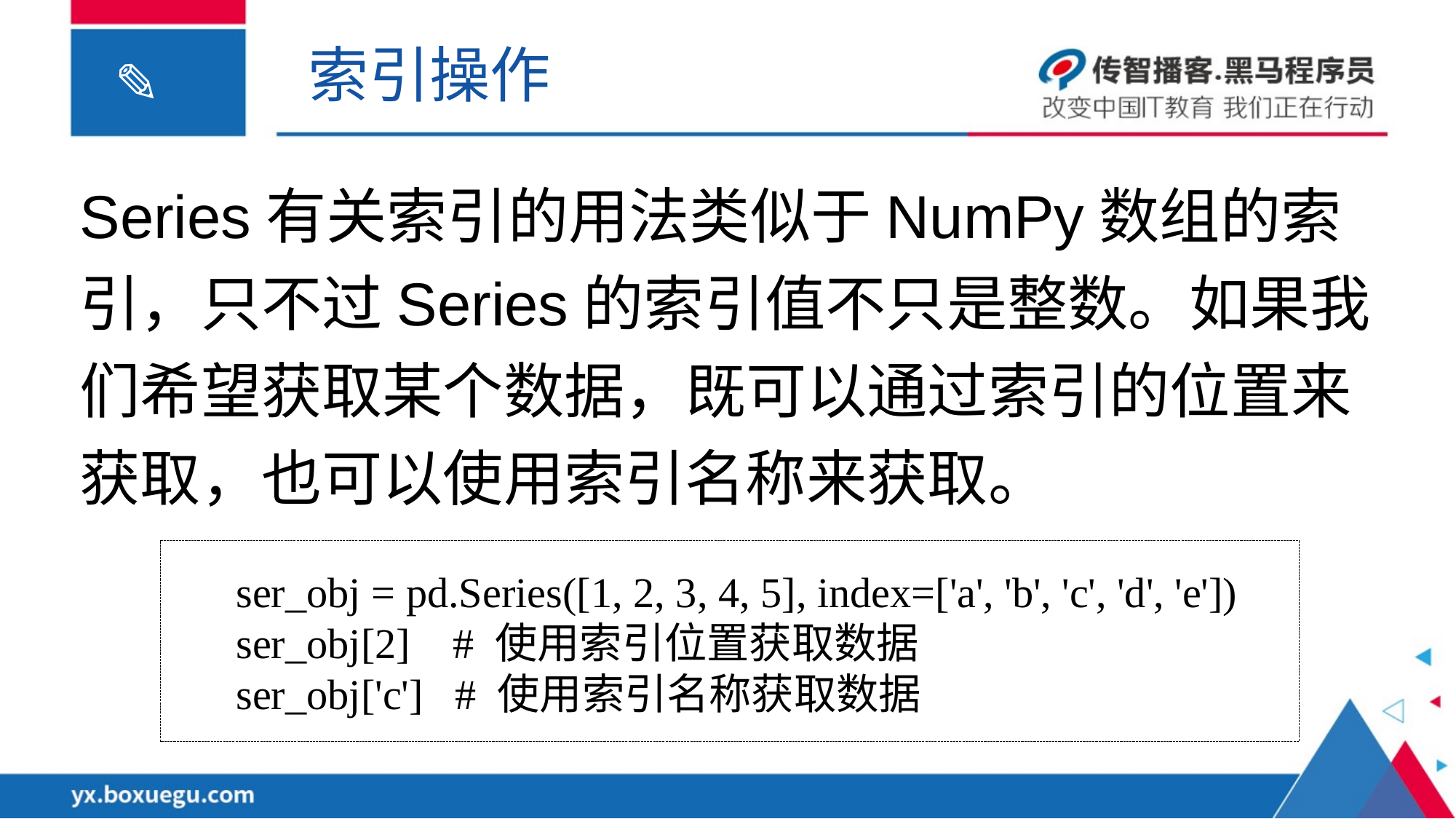

索引操作
Series有关索引的用法类似于NumPy数组的索引，只不过Series的索引值不只是整数。如果我们希望获取某个数据，既可以通过索引的位置来获取，也可以使用索引名称来获取。

ser_obj = pd.Series([1, 2, 3, 4, 5], index=['a', 'b', 'c', 'd', 'e'])
ser_obj[2]    # 使用索引位置获取数据
ser_obj['c']   # 使用索引名称获取数据